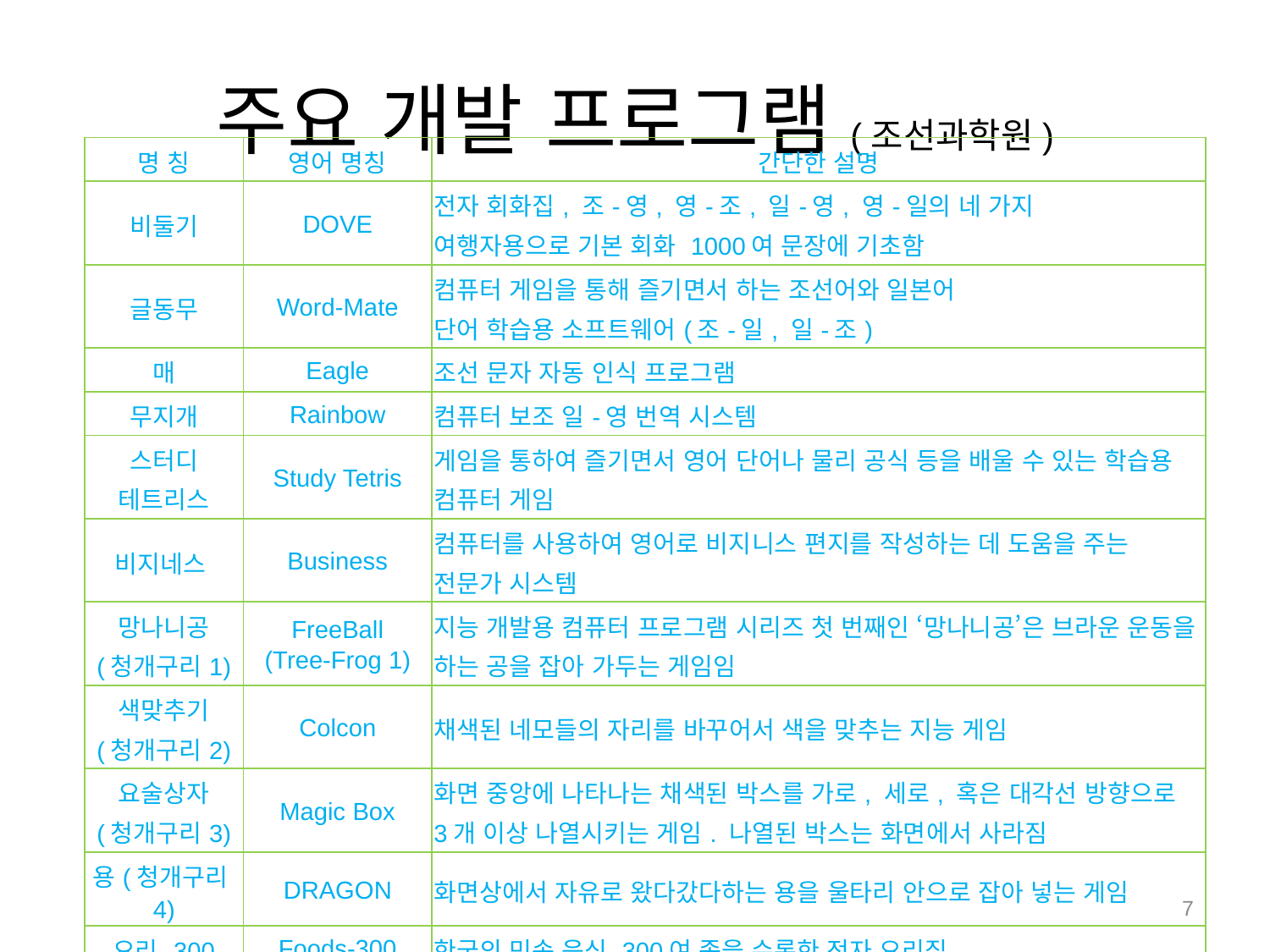

# 주요 개발 프로그램(조선과학원)
| 명 칭 | 영어 명칭 | 간단한 설명 |
| --- | --- | --- |
| 비둘기 | DOVE | 전자 회화집, 조-영, 영-조, 일-영, 영-일의 네 가지 여행자용으로 기본 회화 1000여 문장에 기초함 |
| 글동무 | Word-Mate | 컴퓨터 게임을 통해 즐기면서 하는 조선어와 일본어 단어 학습용 소프트웨어(조-일, 일-조) |
| 매 | Eagle | 조선 문자 자동 인식 프로그램 |
| 무지개 | Rainbow | 컴퓨터 보조 일-영 번역 시스템 |
| 스터디 테트리스 | Study Tetris | 게임을 통하여 즐기면서 영어 단어나 물리 공식 등을 배울 수 있는 학습용 컴퓨터 게임 |
| 비지네스 | Business | 컴퓨터를 사용하여 영어로 비지니스 편지를 작성하는 데 도움을 주는 전문가 시스템 |
| 망나니공 (청개구리1) | FreeBall (Tree-Frog 1) | 지능 개발용 컴퓨터 프로그램 시리즈 첫 번째인 ‘망나니공’은 브라운 운동을 하는 공을 잡아 가두는 게임임 |
| 색맞추기 (청개구리2) | Colcon | 채색된 네모들의 자리를 바꾸어서 색을 맞추는 지능 게임 |
| 요술상자 (청개구리3) | Magic Box | 화면 중앙에 나타나는 채색된 박스를 가로, 세로, 혹은 대각선 방향으로 3개 이상 나열시키는 게임. 나열된 박스는 화면에서 사라짐 |
| 용(청개구리4) | DRAGON | 화면상에서 자유로 왔다갔다하는 용을 울타리 안으로 잡아 넣는 게임 |
| 요리-300 | Foods-300 | 한국의 민속 음식 300여 종을 수록한 전자 요리집 |
7